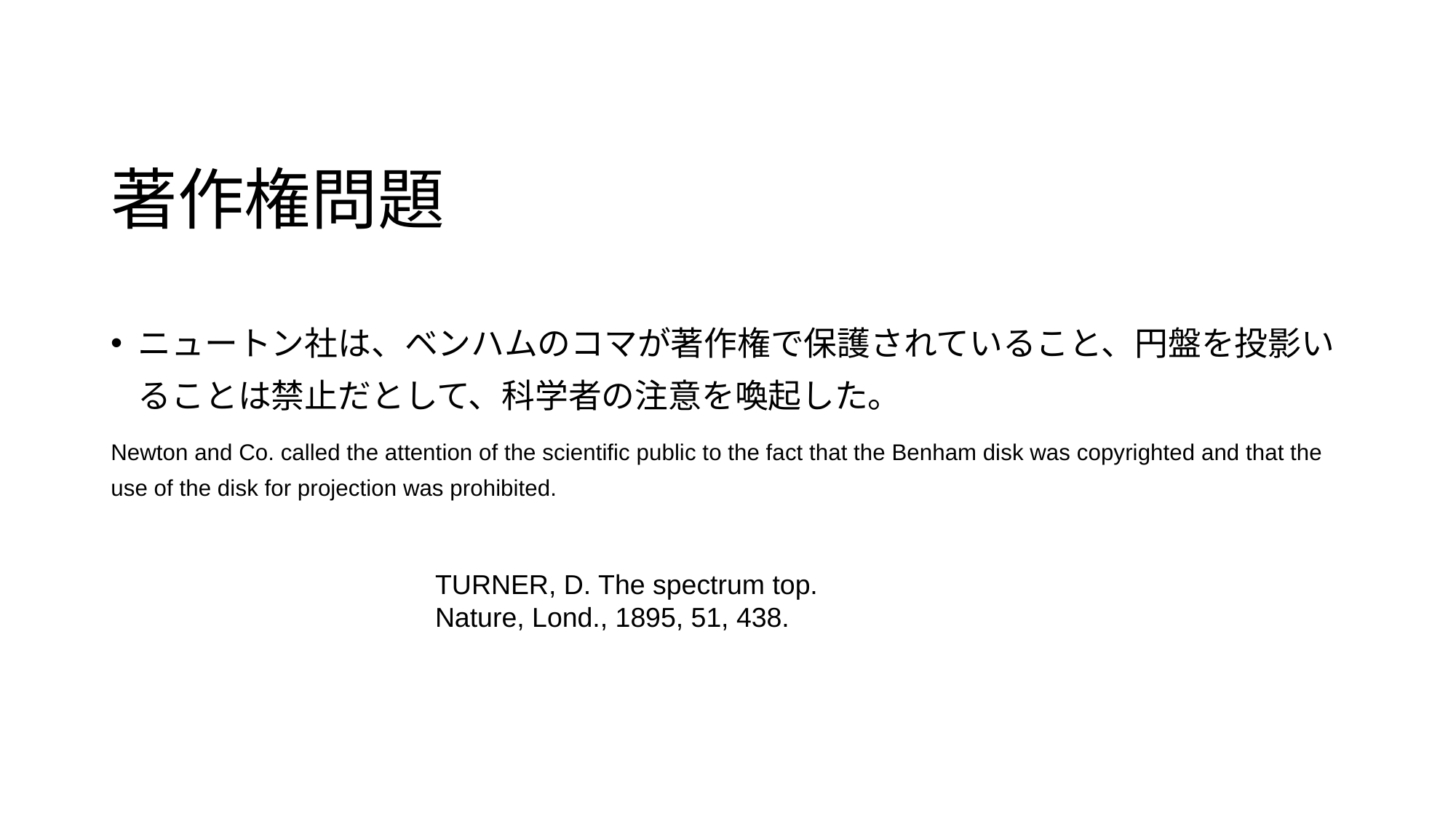

# 著作権問題
ニュートン社は、ベンハムのコマが著作権で保護されていること、円盤を投影いることは禁止だとして、科学者の注意を喚起した。
Newton and Co. called the attention of the scientific public to the fact that the Benham disk was copyrighted and that the use of the disk for projection was prohibited.
TURNER, D. The spectrum top.
Nature, Lond., 1895, 51, 438.